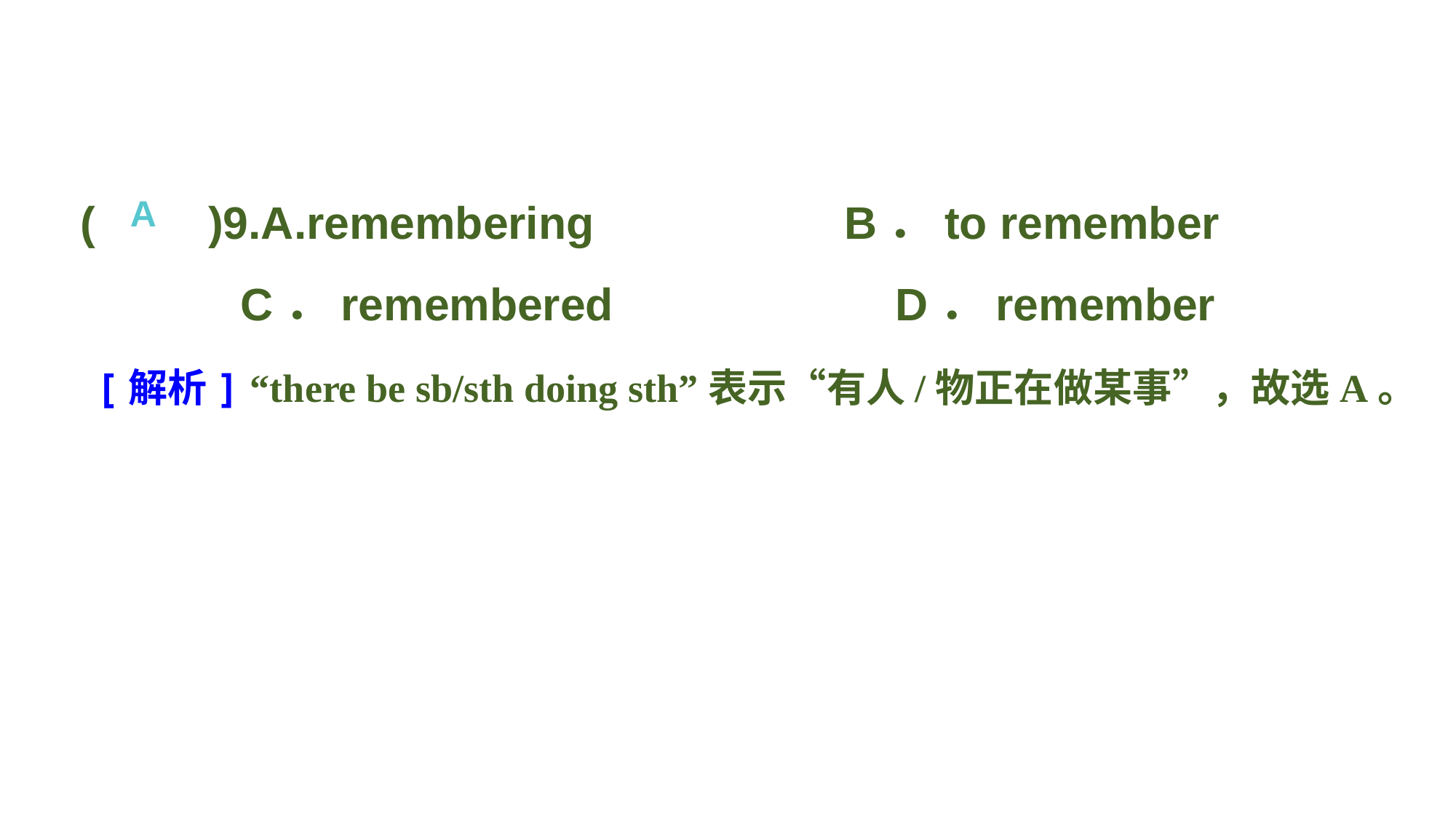

(　　)9.A.remembering  			B．to remember
C．remembered  			D．remember
A
[解析] “there be sb/sth doing sth”表示“有人/物正在做某事”，故选A。